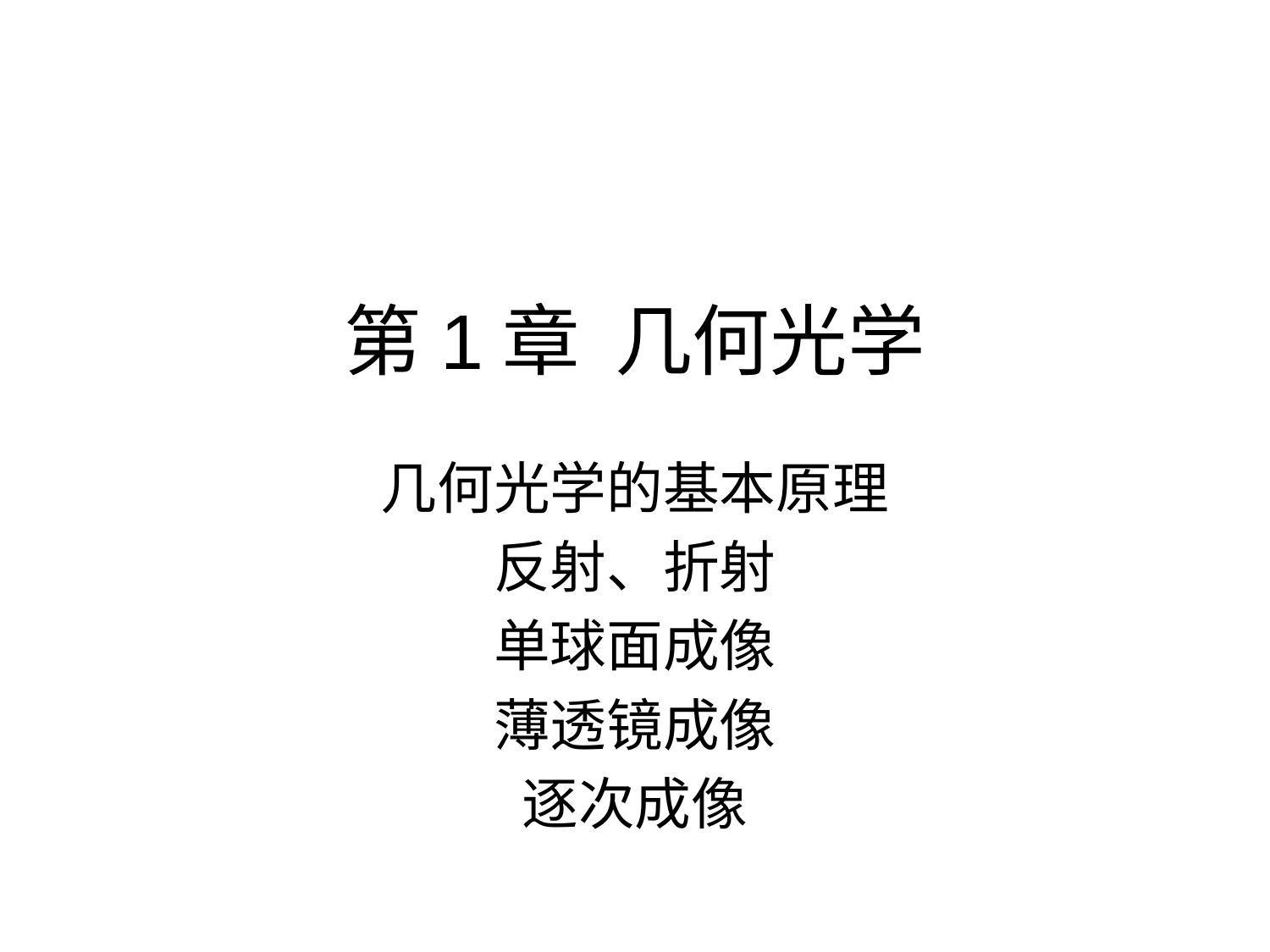

# 第1章  几何光学
几何光学的基本原理
反射、折射
单球面成像
薄透镜成像
逐次成像